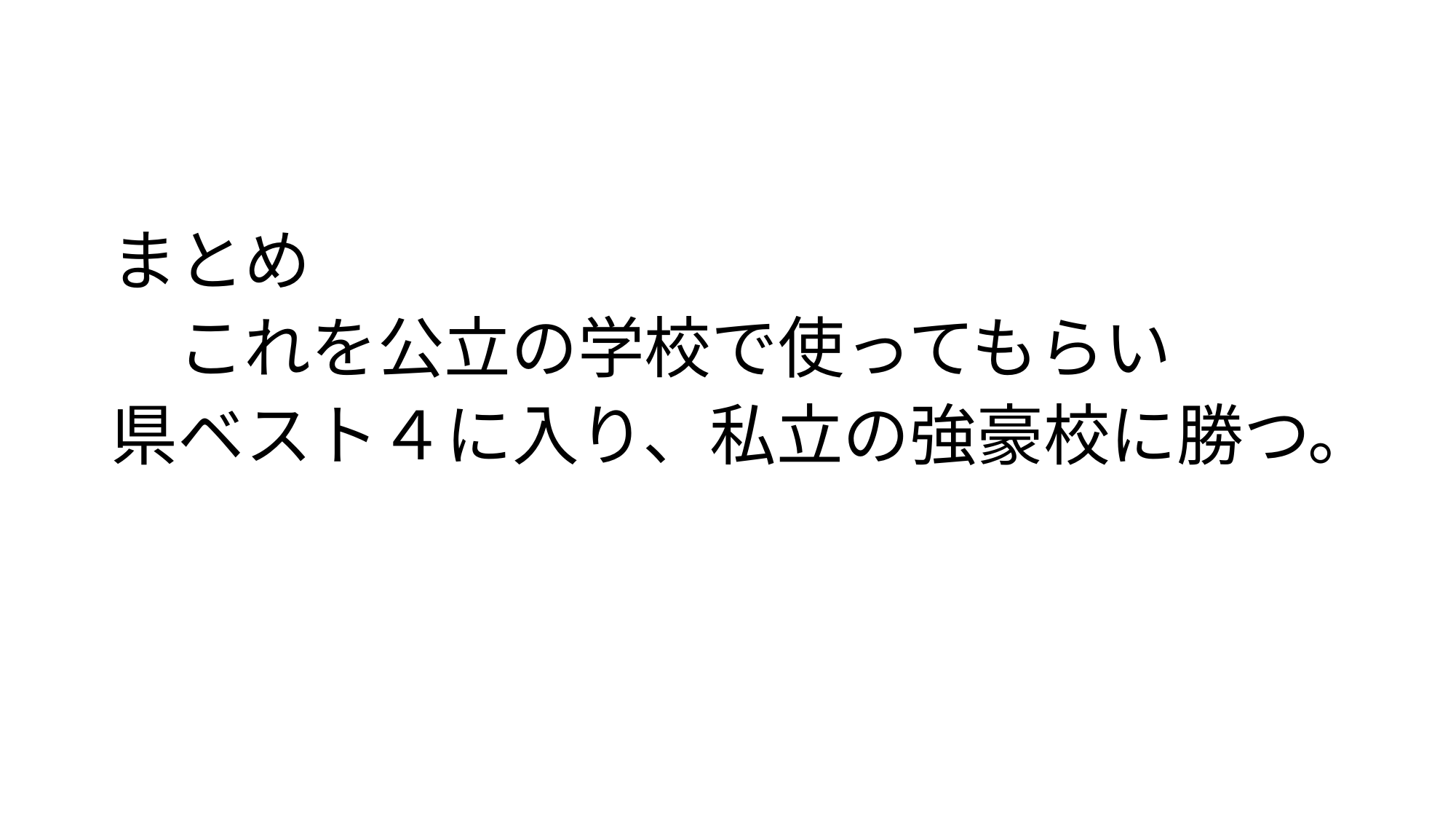

まとめ
　これを公立の学校で使ってもらい
県ベスト４に入り、私立の強豪校に勝つ。